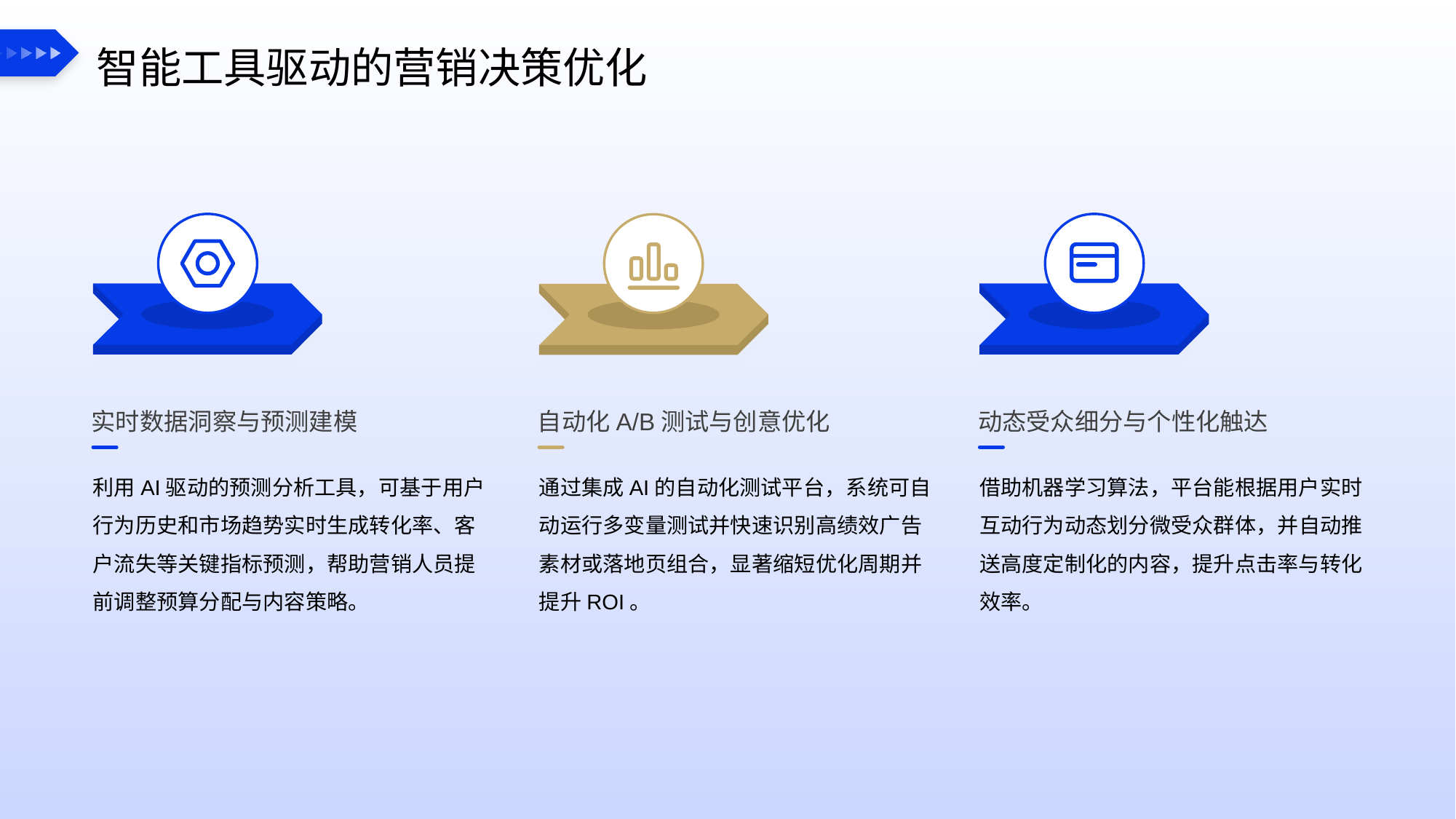

智能工具驱动的营销决策优化

实时数据洞察与预测建模
自动化A/B测试与创意优化
动态受众细分与个性化触达
利用AI驱动的预测分析工具，可基于用户行为历史和市场趋势实时生成转化率、客户流失等关键指标预测，帮助营销人员提前调整预算分配与内容策略。
通过集成AI的自动化测试平台，系统可自动运行多变量测试并快速识别高绩效广告素材或落地页组合，显著缩短优化周期并提升ROI。
借助机器学习算法，平台能根据用户实时互动行为动态划分微受众群体，并自动推送高度定制化的内容，提升点击率与转化效率。